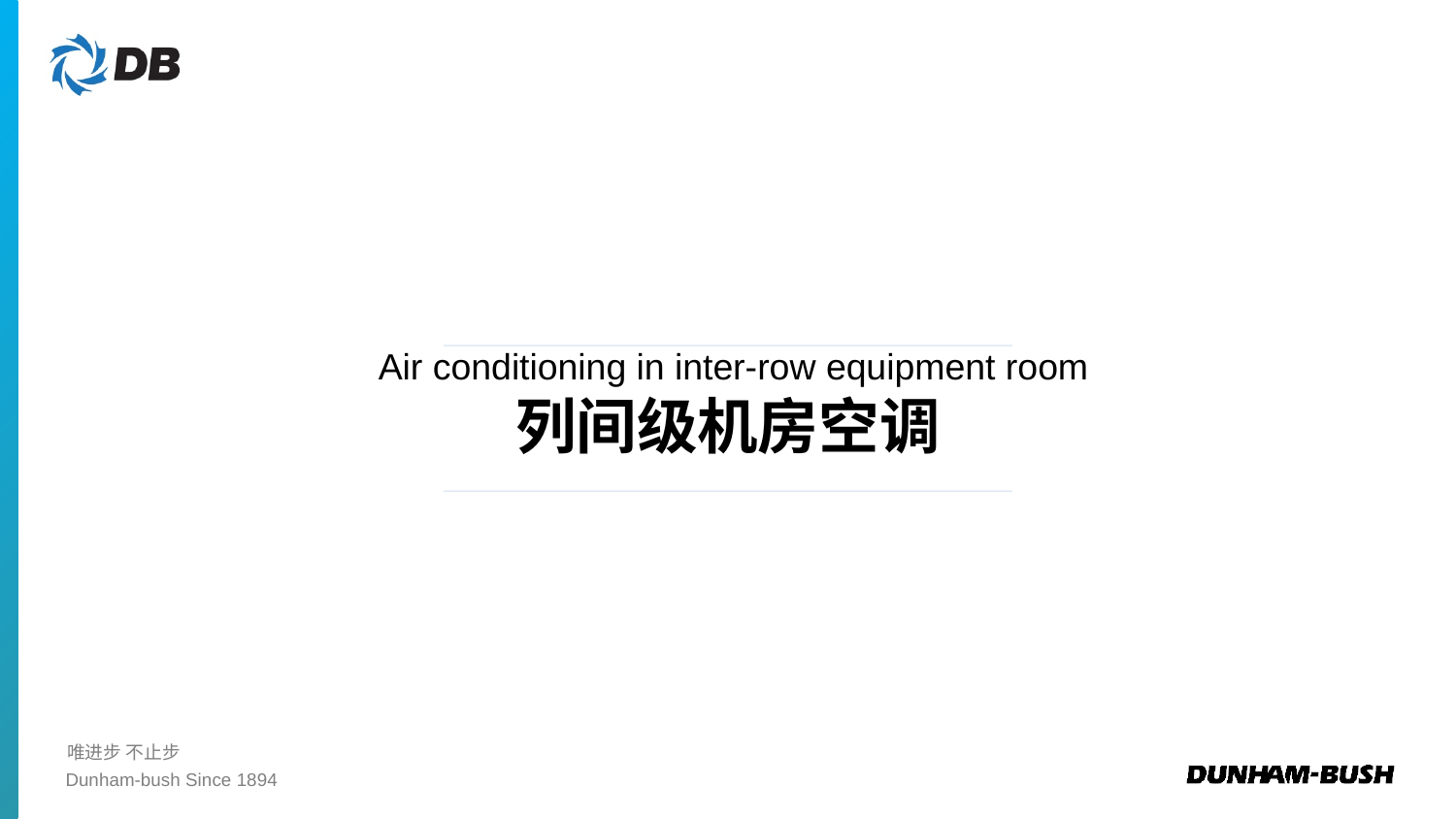

Air conditioning in inter-row equipment room
列间级机房空调